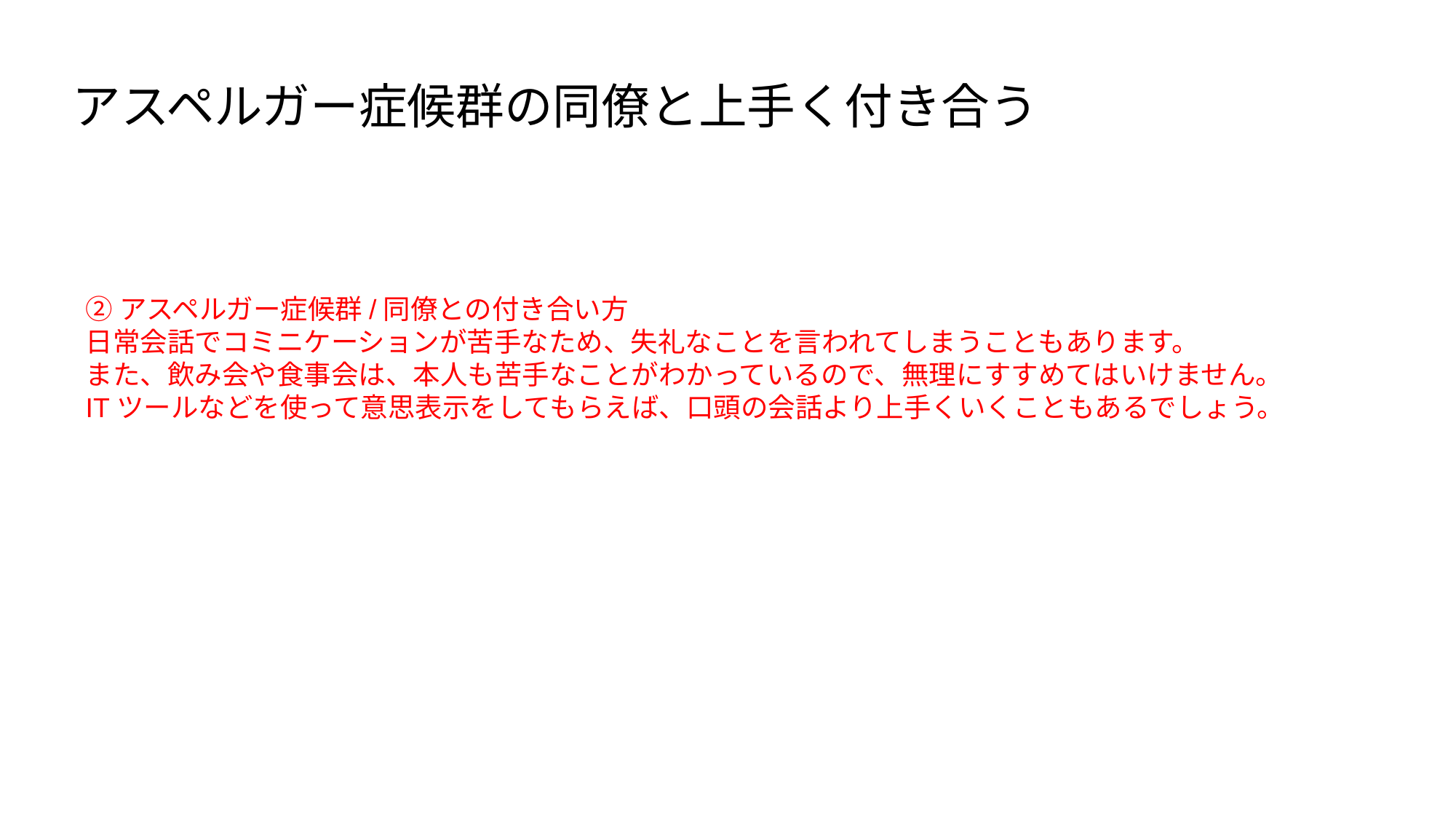

アスペルガー症候群の同僚と上手く付き合う

②アスペルガー症候群/同僚との付き合い方
日常会話でコミニケーションが苦手なため、失礼なことを言われてしまうこともあります。
また、飲み会や食事会は、本人も苦手なことがわかっているので、無理にすすめてはいけません。
ITツールなどを使って意思表示をしてもらえば、口頭の会話より上手くいくこともあるでしょう。